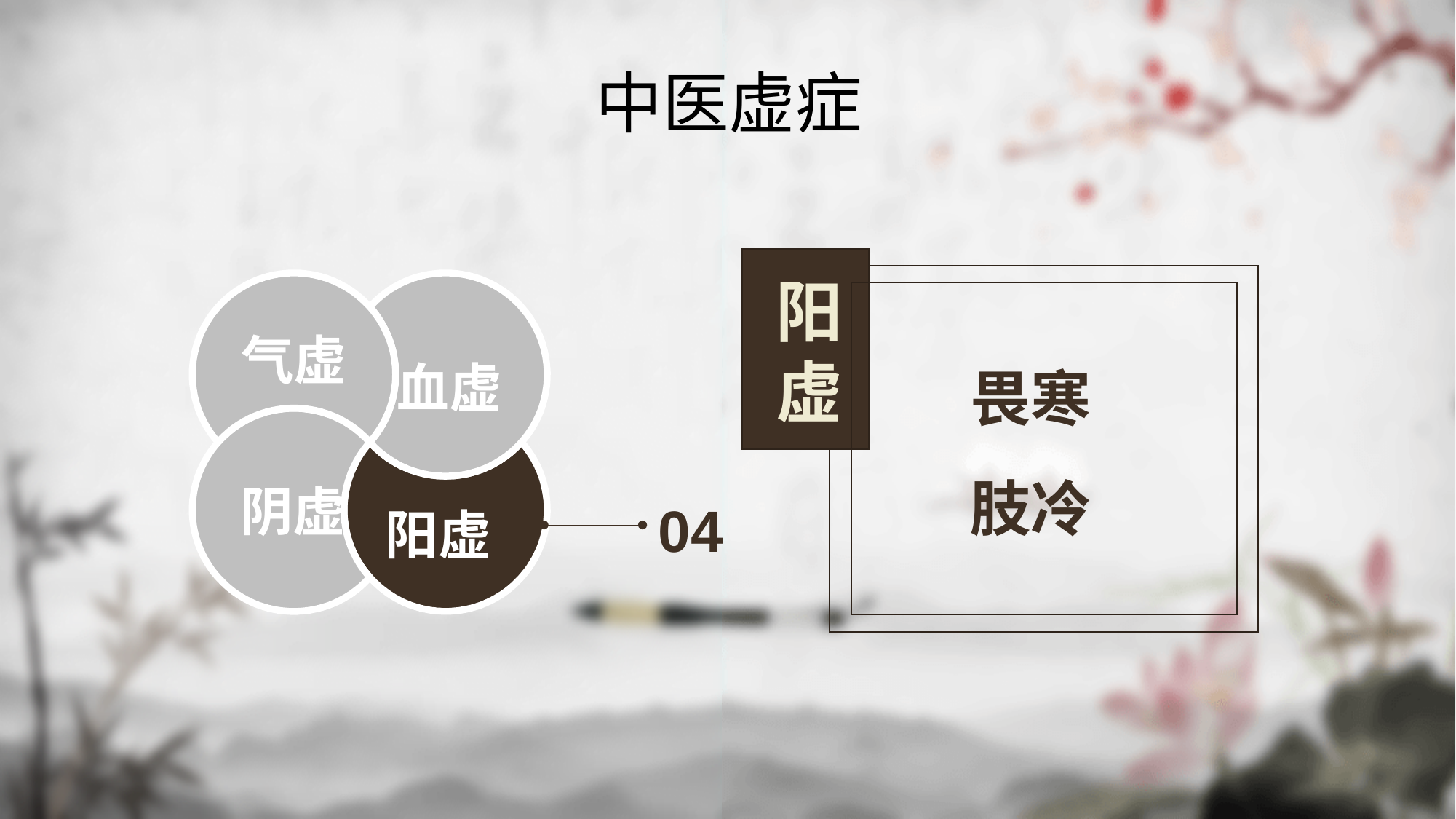

中医虚症

阳虚

畏寒
肢冷

气虚
血虚

阴虚
04
阳虚